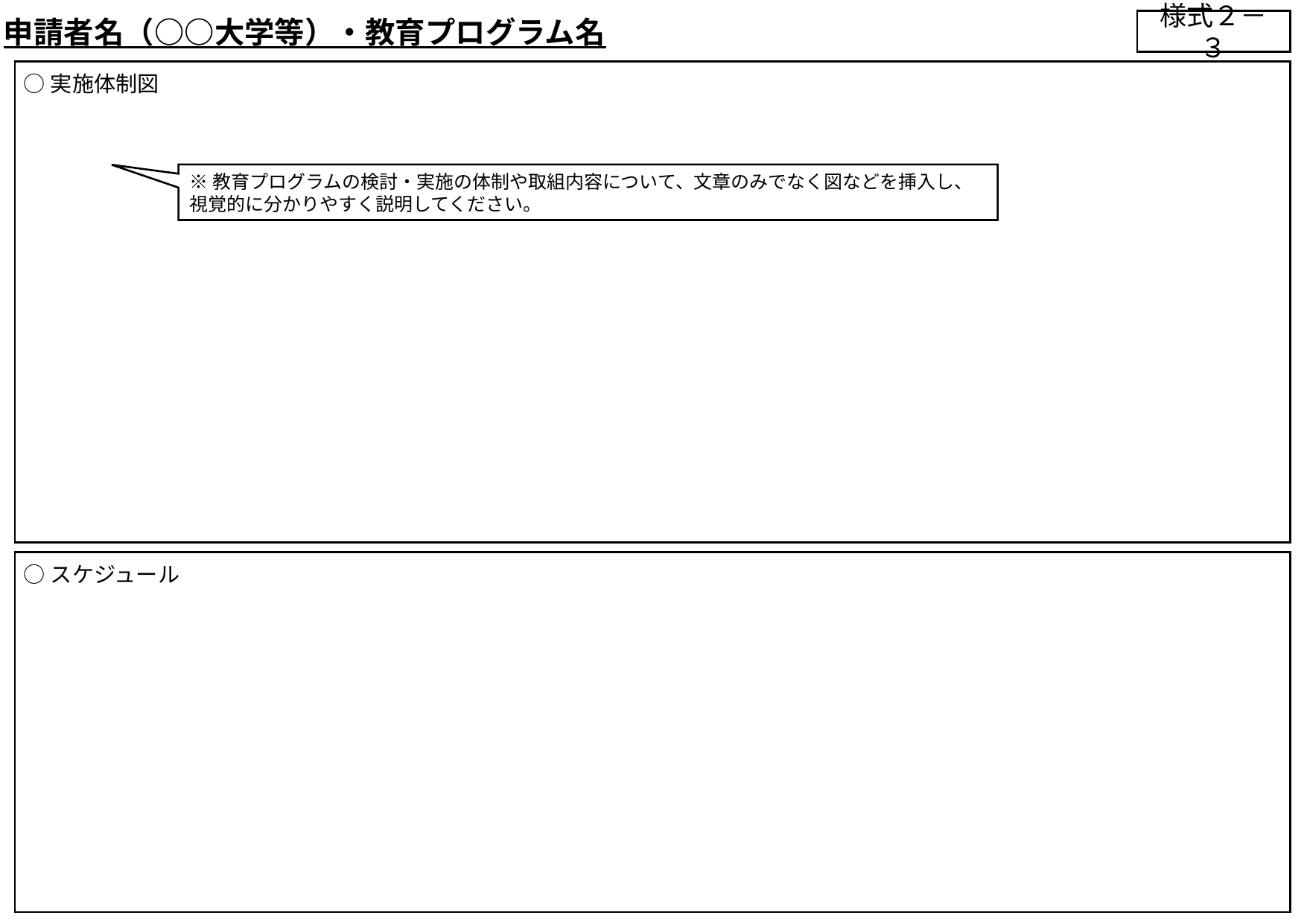

様式２－３
# 申請者名（○○大学等）・教育プログラム名
○実施体制図

※教育プログラムの検討・実施の体制や取組内容について、文章のみでなく図などを挿入し、
視覚的に分かりやすく説明してください。
○スケジュール